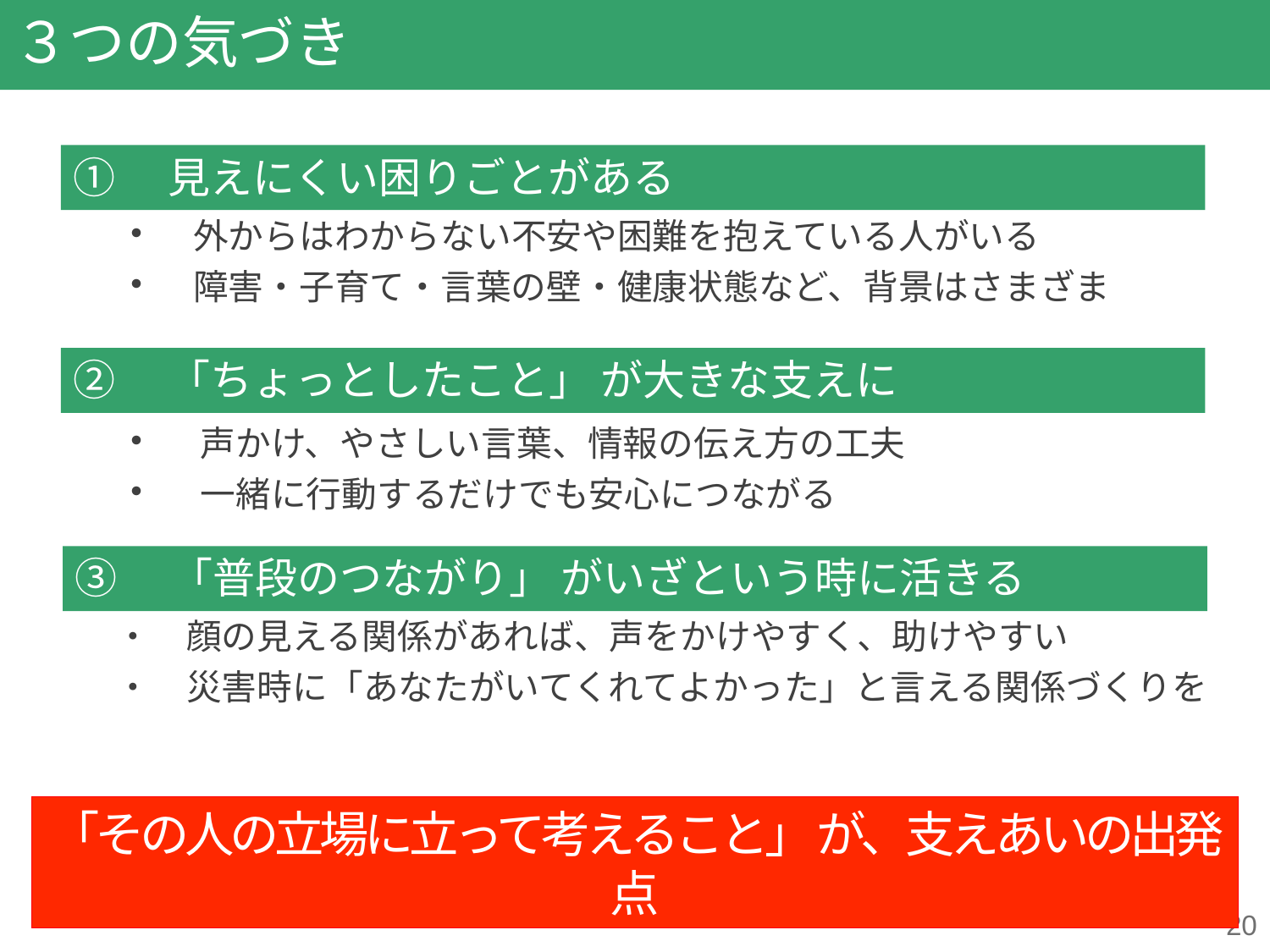

# ３つの気づき
①　見えにくい困りごとがある
　・　外からはわからない不安や困難を抱えている人がいる
　・　障害・子育て・言葉の壁・健康状態など、背景はさまざま
②　「ちょっとしたこと」 が大きな支えに
　・　声かけ、やさしい言葉、情報の伝え方の工夫
　・　一緒に行動するだけでも安心につながる
③　「普段のつながり」 がいざという時に活きる
　・　顔の見える関係があれば、声をかけやすく、助けやすい
　・　災害時に「あなたがいてくれてよかった」と言える関係づくりを
「その人の立場に立って考えること」 が、支えあいの出発点
20